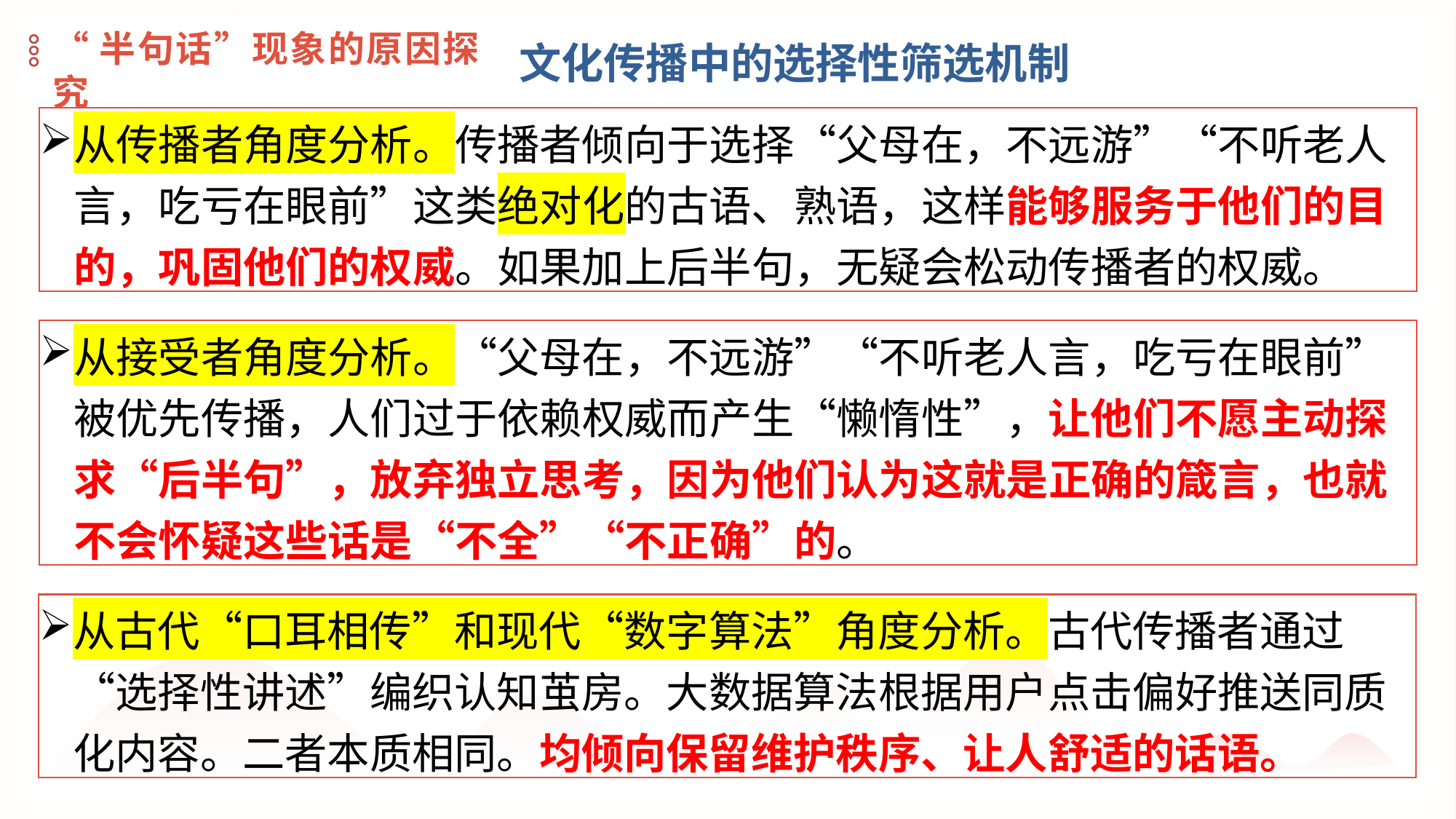

文化传播中的选择性筛选机制
“半句话”现象的原因探究
从传播者角度分析。传播者倾向于选择“父母在，不远游”“不听老人言，吃亏在眼前”这类绝对化的古语、熟语，这样能够服务于他们的目的，巩固他们的权威。如果加上后半句，无疑会松动传播者的权威。
从接受者角度分析。“父母在，不远游”“不听老人言，吃亏在眼前”被优先传播，人们过于依赖权威而产生“懒惰性”，让他们不愿主动探求“后半句”，放弃独立思考，因为他们认为这就是正确的箴言，也就不会怀疑这些话是“不全”“不正确”的。
从古代“口耳相传”和现代“数字算法”角度分析。古代传播者通过“选择性讲述”编织认知茧房。大数据算法根据用户点击偏好推送同质化内容。二者本质相同。均倾向保留维护秩序、让人舒适的话语。